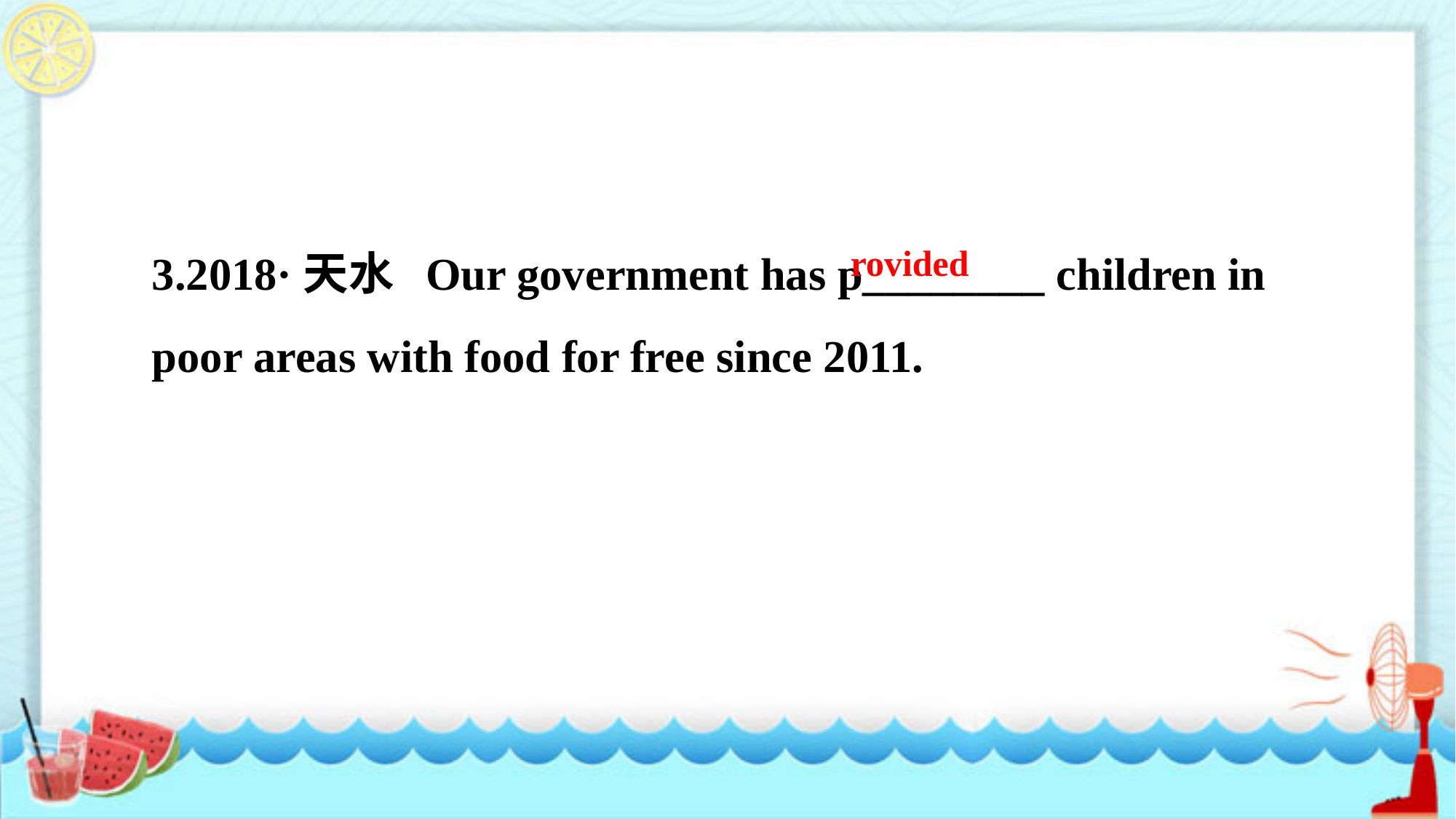

3.2018·天水  Our government has p________ children in poor areas with food for free since 2011.
rovided